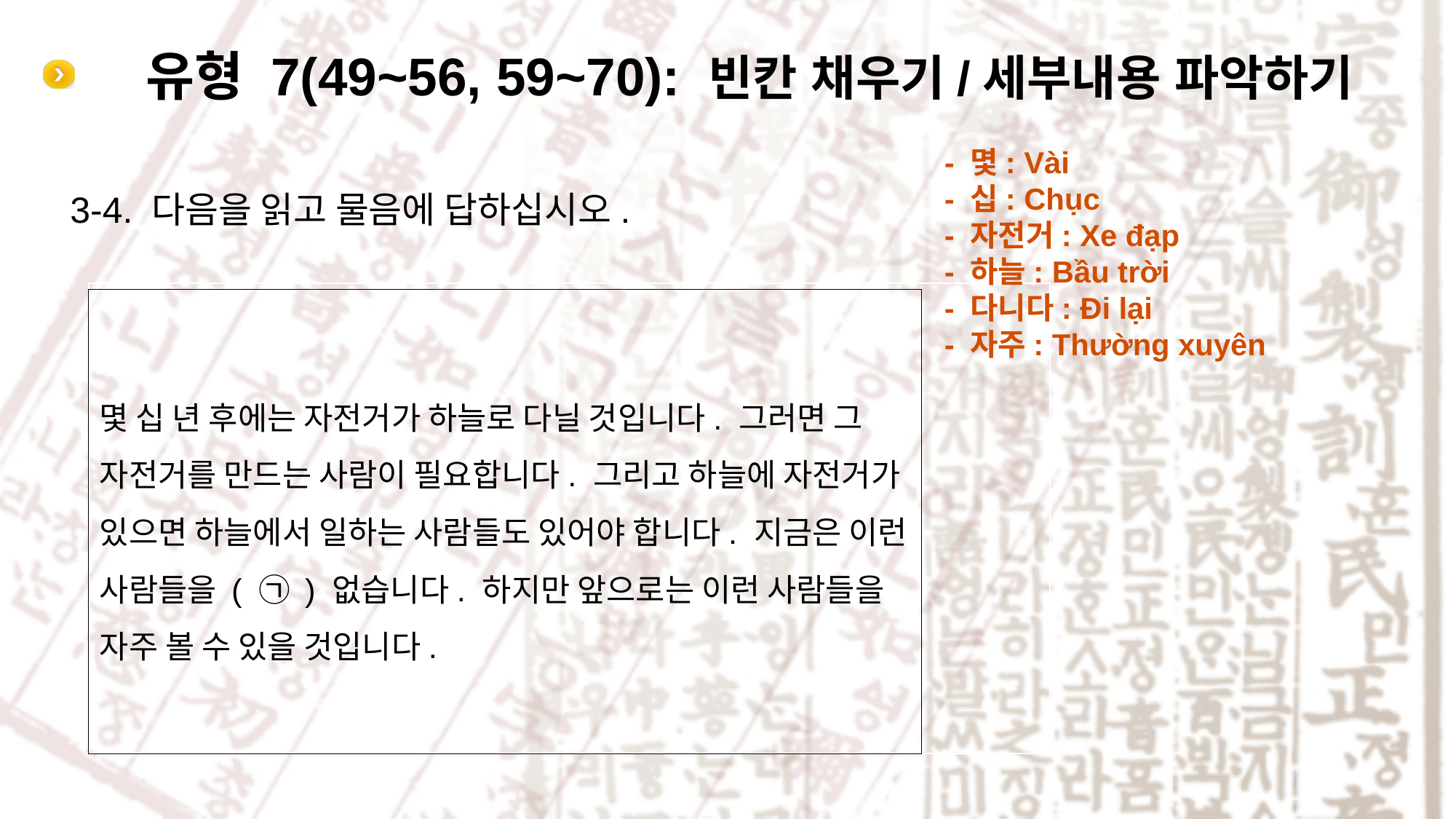

# 유형 7(49~56, 59~70): 빈칸 채우기/세부내용 파악하기
- 몇: Vài
- 십: Chục
- 자전거: Xe đạp
- 하늘: Bầu trời
- 다니다: Đi lại
- 자주: Thường xuyên
3-4. 다음을 읽고 물음에 답하십시오.
몇 십 년 후에는 자전거가 하늘로 다닐 것입니다. 그러면 그 자전거를 만드는 사람이 필요합니다. 그리고 하늘에 자전거가 있으면 하늘에서 일하는 사람들도 있어야 합니다. 지금은 이런 사람들을 ( ㉠ ) 없습니다. 하지만 앞으로는 이런 사람들을 자주 볼 수 있을 것입니다.